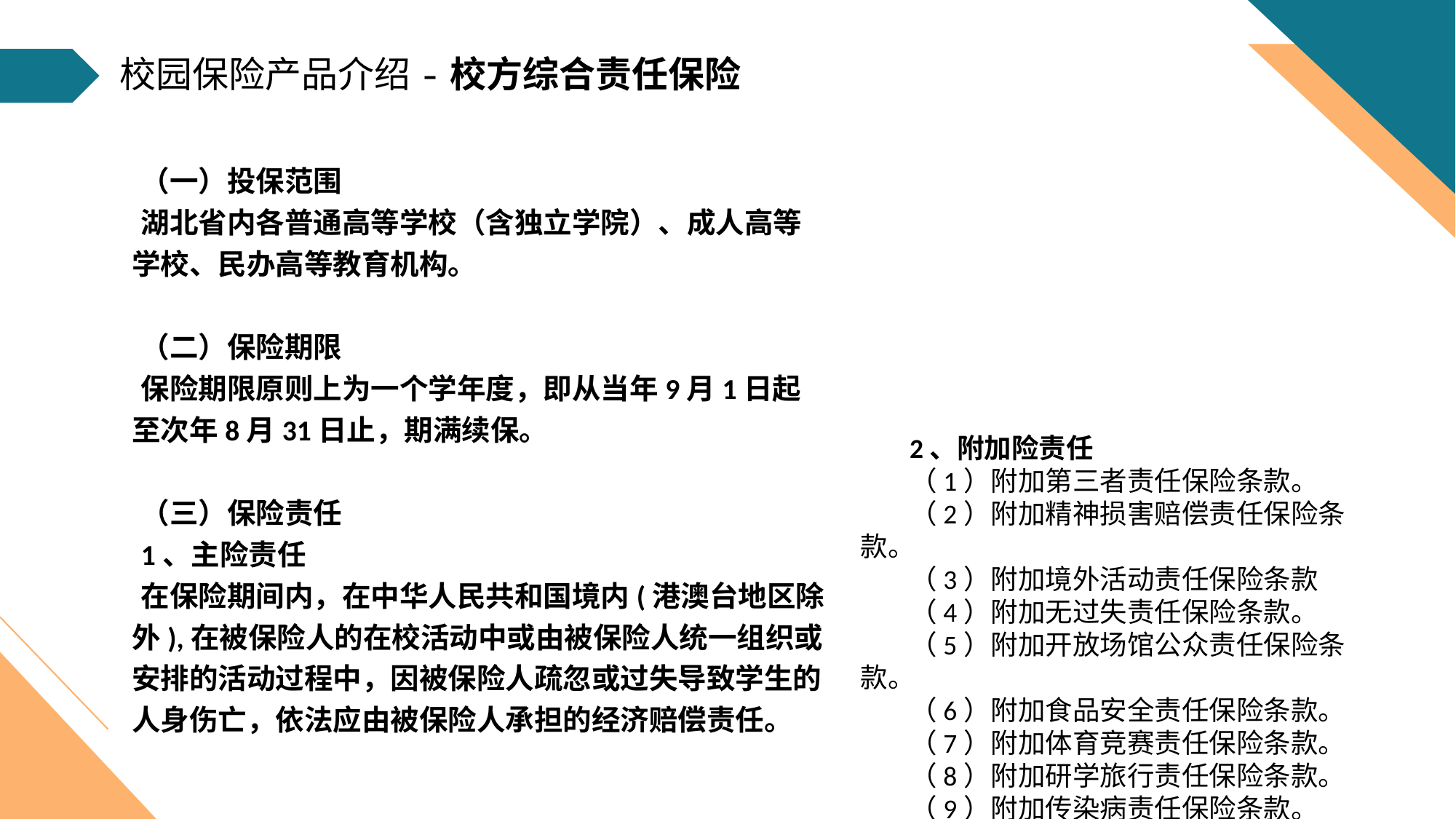

校园保险产品介绍-校方综合责任保险

（一）投保范围湖北省内各普通高等学校（含独立学院）、成人高等学校、民办高等教育机构。 （二）保险期限保险期限原则上为一个学年度，即从当年9月1日起至次年8月31日止，期满续保。 （三）保险责任1、主险责任在保险期间内，在中华人民共和国境内(港澳台地区除外),在被保险人的在校活动中或由被保险人统一组织或安排的活动过程中，因被保险人疏忽或过失导致学生的人身伤亡，依法应由被保险人承担的经济赔偿责任。
2、附加险责任
（1）附加第三者责任保险条款。
（2）附加精神损害赔偿责任保险条款。
（3）附加境外活动责任保险条款
（4）附加无过失责任保险条款。
（5）附加开放场馆公众责任保险条款。
（6）附加食品安全责任保险条款。
（7）附加体育竞赛责任保险条款。
（8）附加研学旅行责任保险条款。
（9）附加传染病责任保险条款。